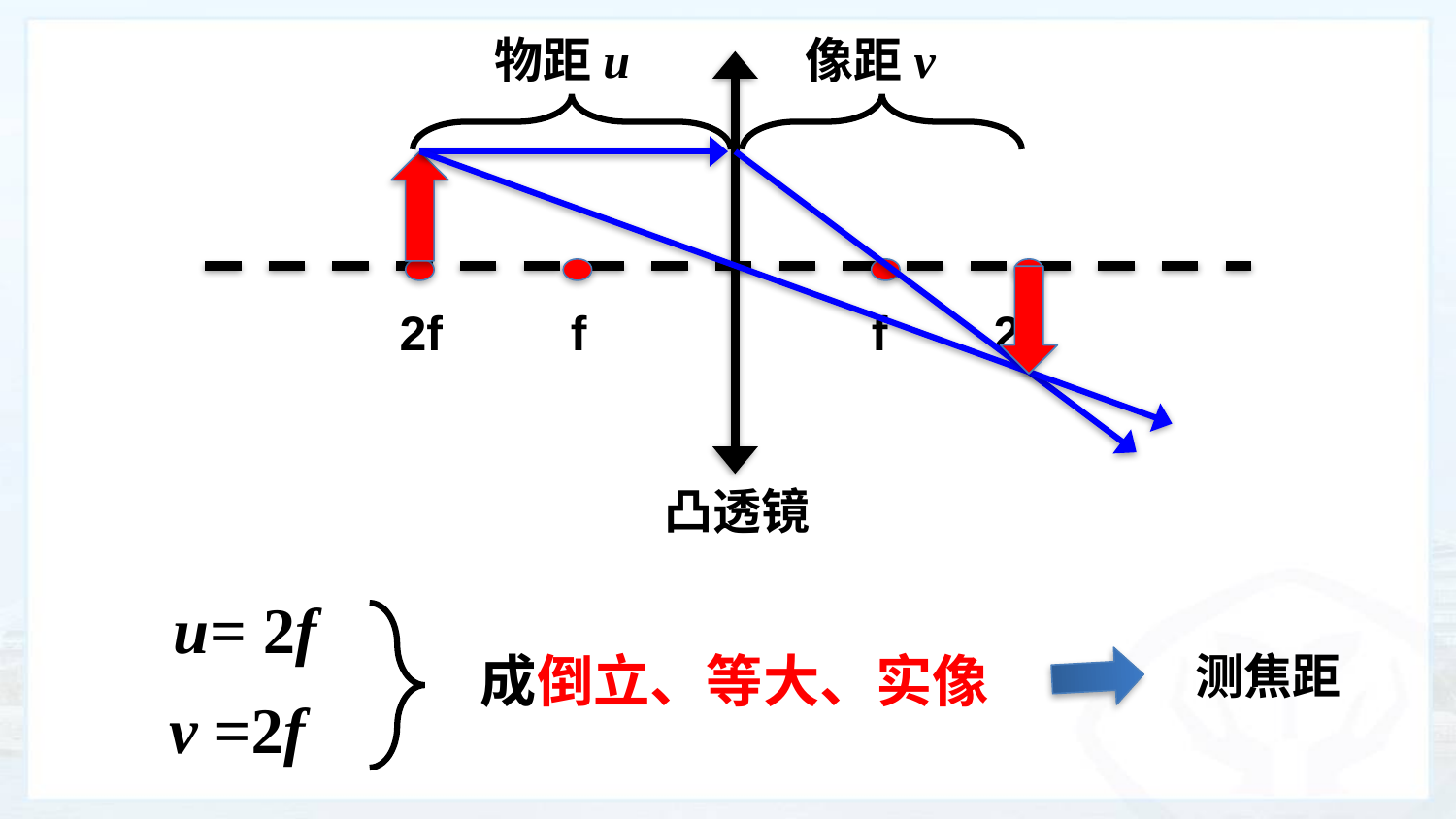

物距u
像距v

2f
f
f
2f
凸透镜
u= 2f

成倒立、等大、实像
测焦距
v =2f